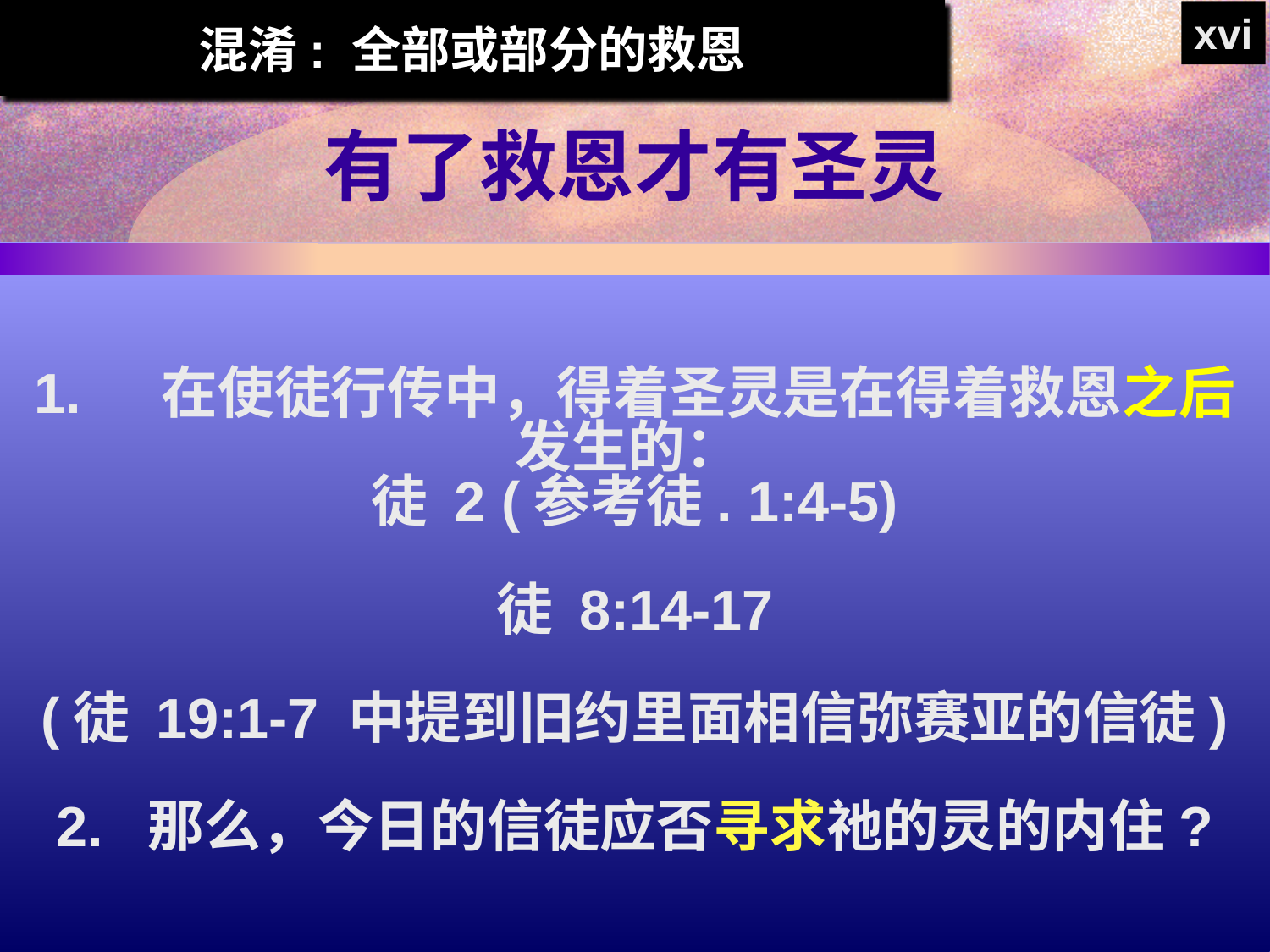

混淆: 全部或部分的救恩
xvi
# 有了救恩才有圣灵
1.	在使徒行传中，得着圣灵是在得着救恩之后发生的：
徒 2 (参考徒. 1:4-5)

徒 8:14-17

(徒 19:1-7 中提到旧约里面相信弥赛亚的信徒)

2.  那么，今日的信徒应否寻求祂的灵的内住?